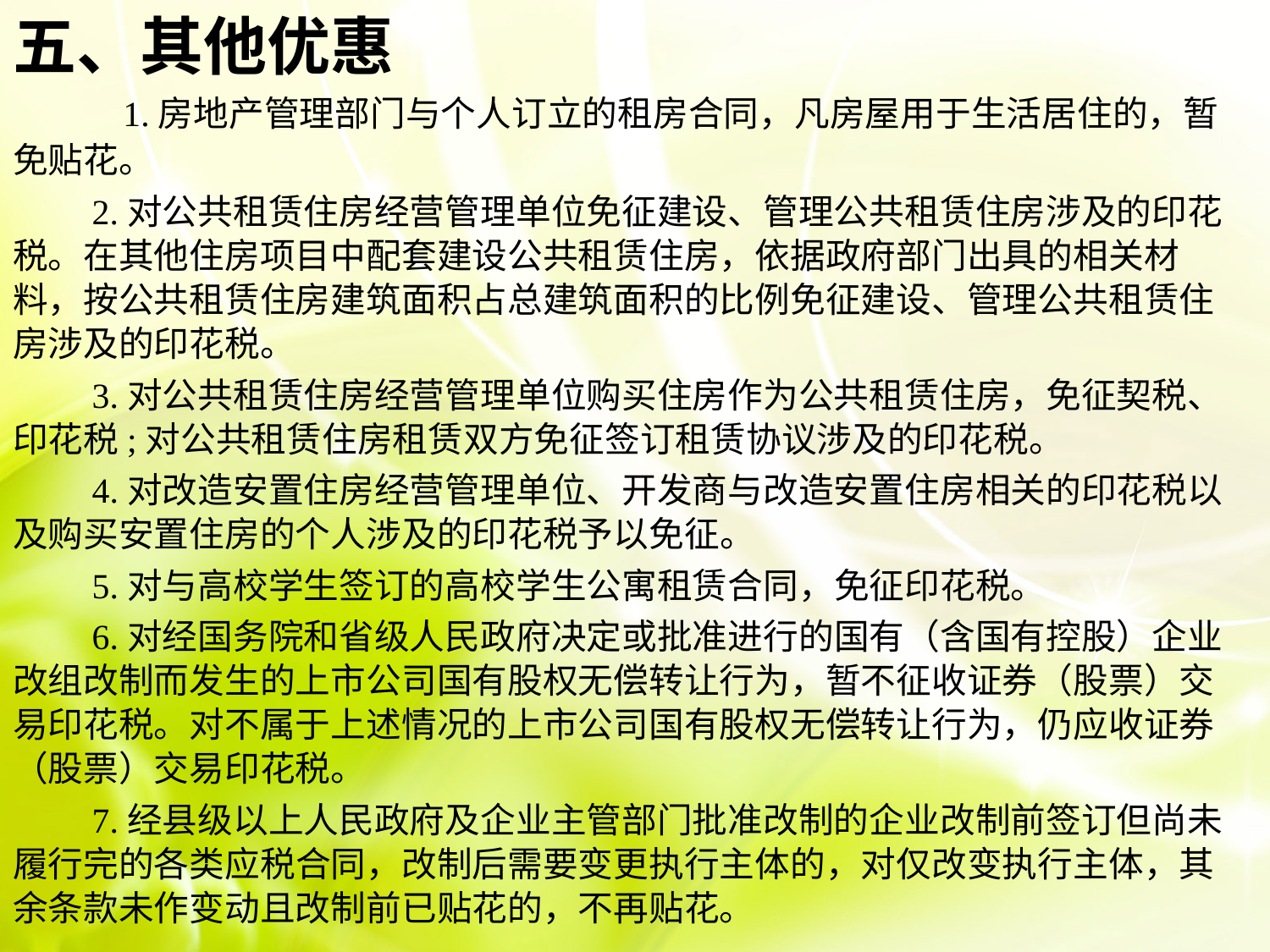

五、其他优惠
　　1.房地产管理部门与个人订立的租房合同，凡房屋用于生活居住的，暂免贴花。
　　2.对公共租赁住房经营管理单位免征建设、管理公共租赁住房涉及的印花税。在其他住房项目中配套建设公共租赁住房，依据政府部门出具的相关材料，按公共租赁住房建筑面积占总建筑面积的比例免征建设、管理公共租赁住房涉及的印花税。
　　3.对公共租赁住房经营管理单位购买住房作为公共租赁住房，免征契税、印花税;对公共租赁住房租赁双方免征签订租赁协议涉及的印花税。
　　4.对改造安置住房经营管理单位、开发商与改造安置住房相关的印花税以及购买安置住房的个人涉及的印花税予以免征。
　　5.对与高校学生签订的高校学生公寓租赁合同，免征印花税。
　　6.对经国务院和省级人民政府决定或批准进行的国有（含国有控股）企业改组改制而发生的上市公司国有股权无偿转让行为，暂不征收证券（股票）交易印花税。对不属于上述情况的上市公司国有股权无偿转让行为，仍应收证券（股票）交易印花税。
　　7.经县级以上人民政府及企业主管部门批准改制的企业改制前签订但尚未履行完的各类应税合同，改制后需要变更执行主体的，对仅改变执行主体，其余条款未作变动且改制前已贴花的，不再贴花。